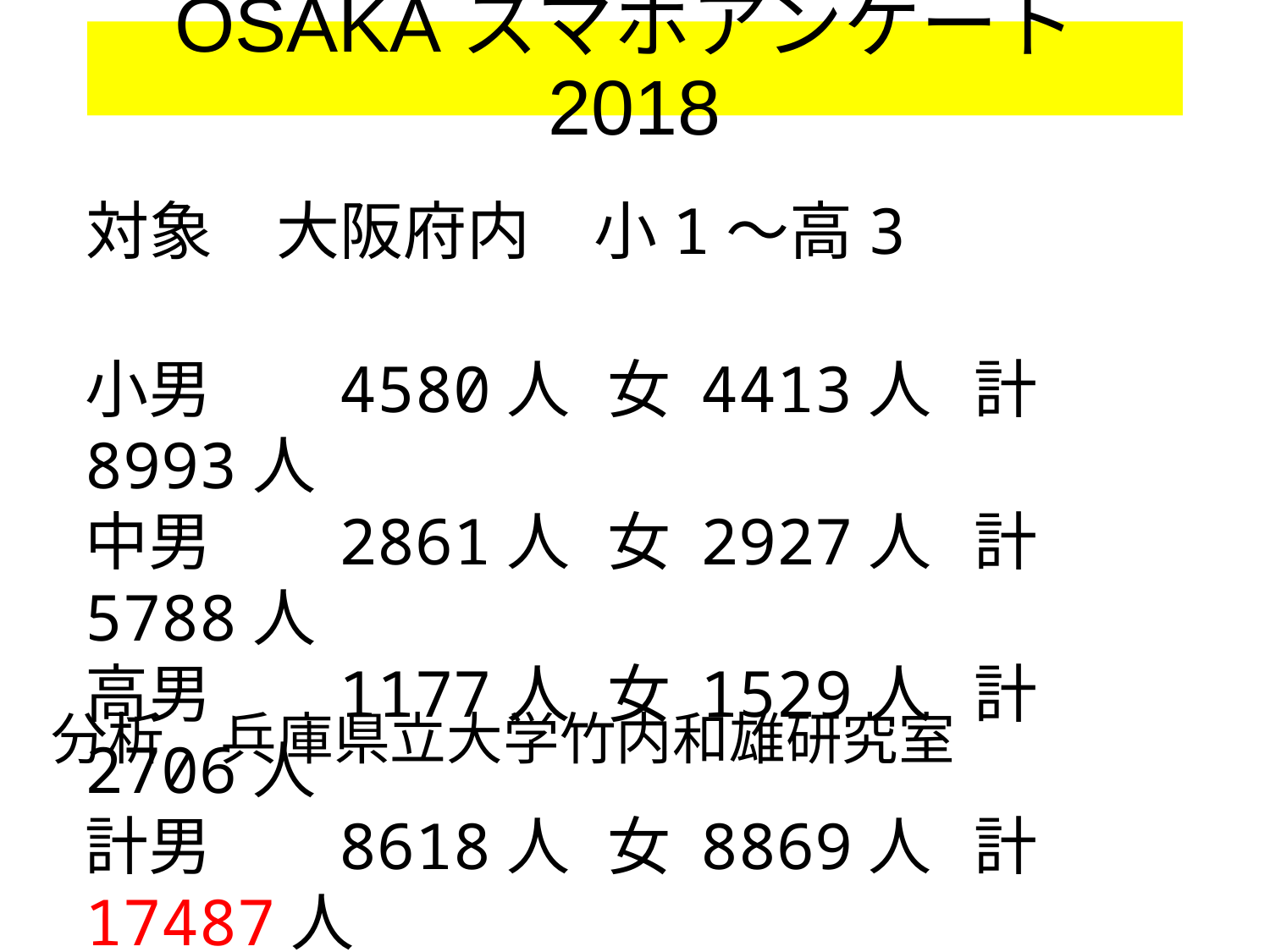

# OSAKAスマホアンケート2018
対象　大阪府内　小1～高3
小男	4580人	 女 4413人	計  8993人
中男	2861人	 女 2927人	計  5788人
高男	1177人	 女 1529人	計  2706人
計男	8618人	 女 8869人	計 17487人
分析　兵庫県立大学竹内和雄研究室